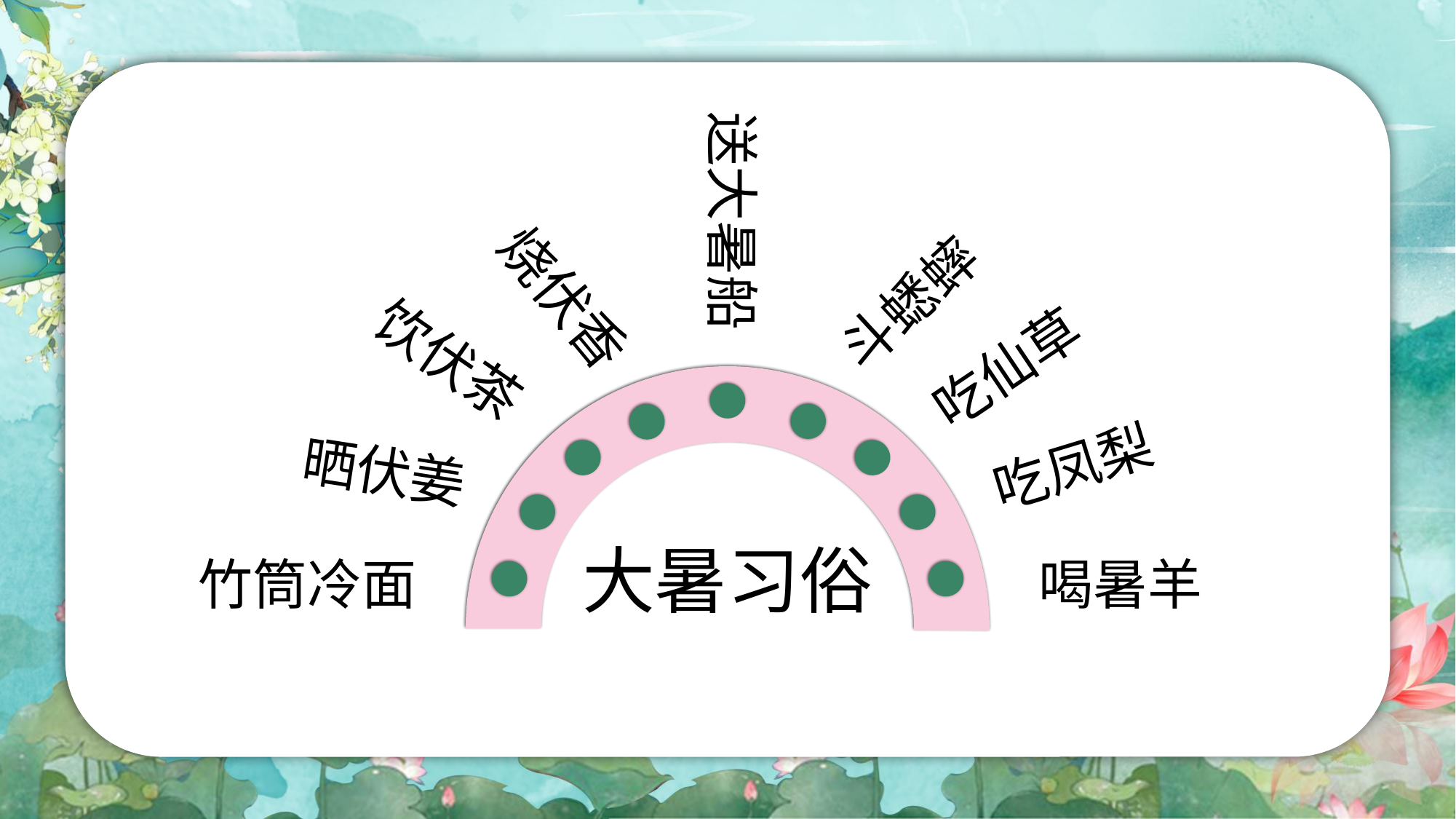

送大暑船
烧伏香
斗蟋蟀
饮伏茶
吃仙草

吃凤梨
晒伏姜

大暑习俗
竹筒冷面
喝暑羊